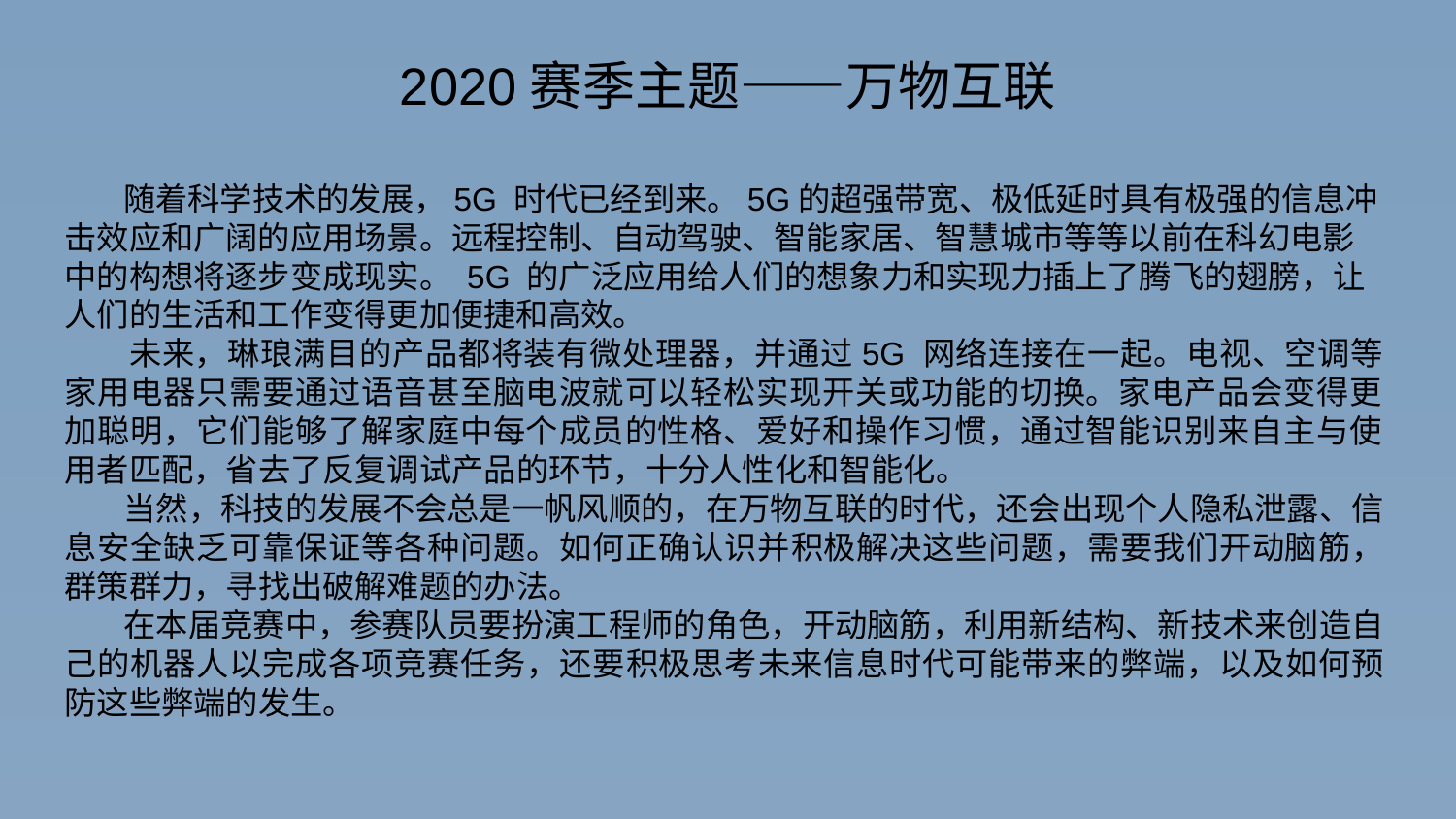

2020赛季主题——万物互联

       随着科学技术的发展，5G 时代已经到来。5G的超强带宽、极低延时具有极强的信息冲击效应和广阔的应用场景。远程控制、自动驾驶、智能家居、智慧城市等等以前在科幻电影中的构想将逐步变成现实。 5G 的广泛应用给人们的想象力和实现力插上了腾飞的翅膀，让人们的生活和工作变得更加便捷和高效。
       未来，琳琅满目的产品都将装有微处理器，并通过5G 网络连接在一起。电视、空调等家用电器只需要通过语音甚至脑电波就可以轻松实现开关或功能的切换。家电产品会变得更加聪明，它们能够了解家庭中每个成员的性格、爱好和操作习惯，通过智能识别来自主与使用者匹配，省去了反复调试产品的环节，十分人性化和智能化。
       当然，科技的发展不会总是一帆风顺的，在万物互联的时代，还会出现个人隐私泄露、信息安全缺乏可靠保证等各种问题。如何正确认识并积极解决这些问题，需要我们开动脑筋，群策群力，寻找出破解难题的办法。
       在本届竞赛中，参赛队员要扮演工程师的角色，开动脑筋，利用新结构、新技术来创造自己的机器人以完成各项竞赛任务，还要积极思考未来信息时代可能带来的弊端，以及如何预防这些弊端的发生。